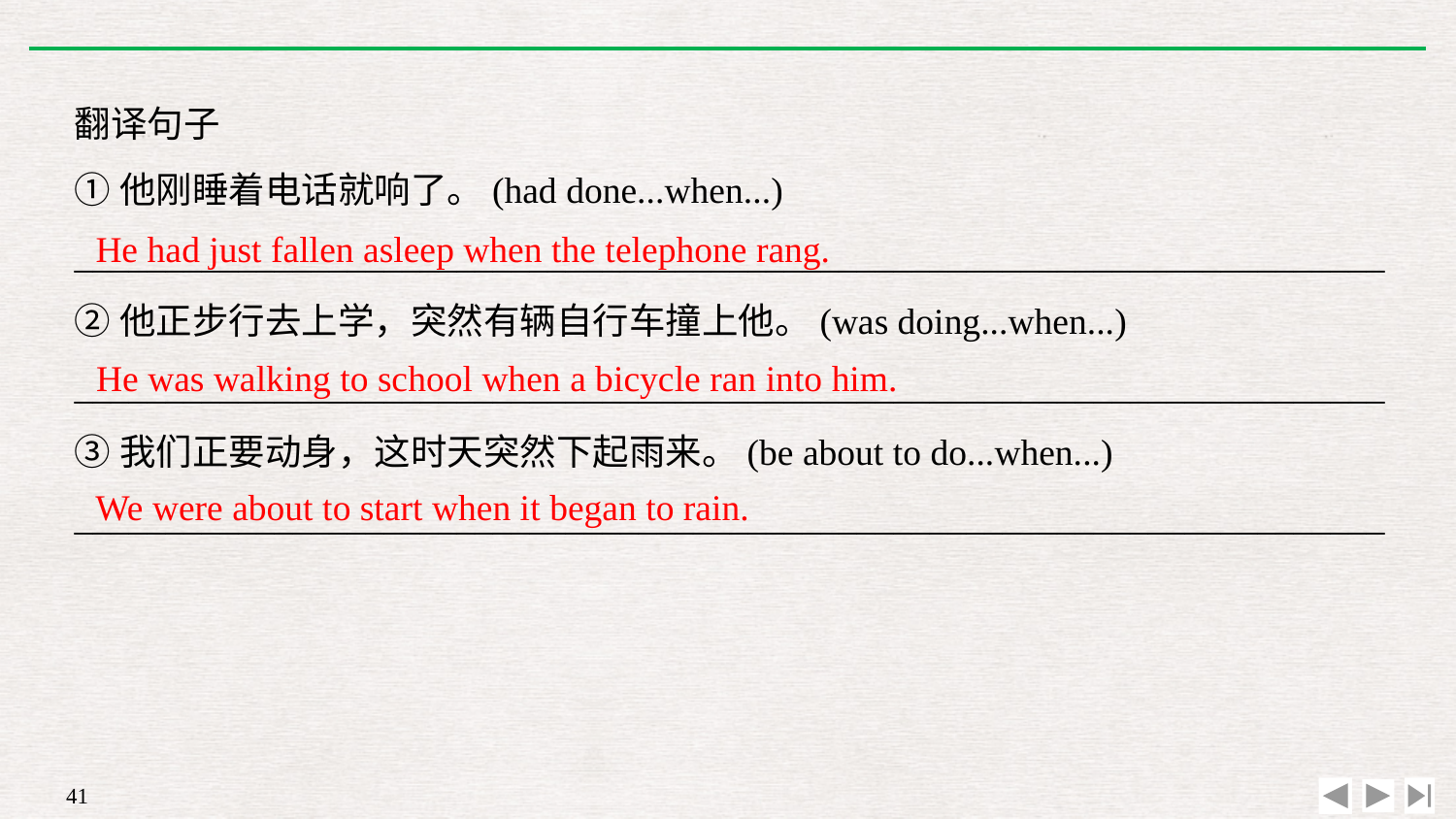

翻译句子
①他刚睡着电话就响了。(had done...when...)
________________________________________________________________________
②他正步行去上学，突然有辆自行车撞上他。(was doing...when...)
________________________________________________________________________
③我们正要动身，这时天突然下起雨来。(be about to do...when...)
________________________________________________________________________
He had just fallen asleep when the telephone rang.
He was walking to school when a bicycle ran into him.
We were about to start when it began to rain.